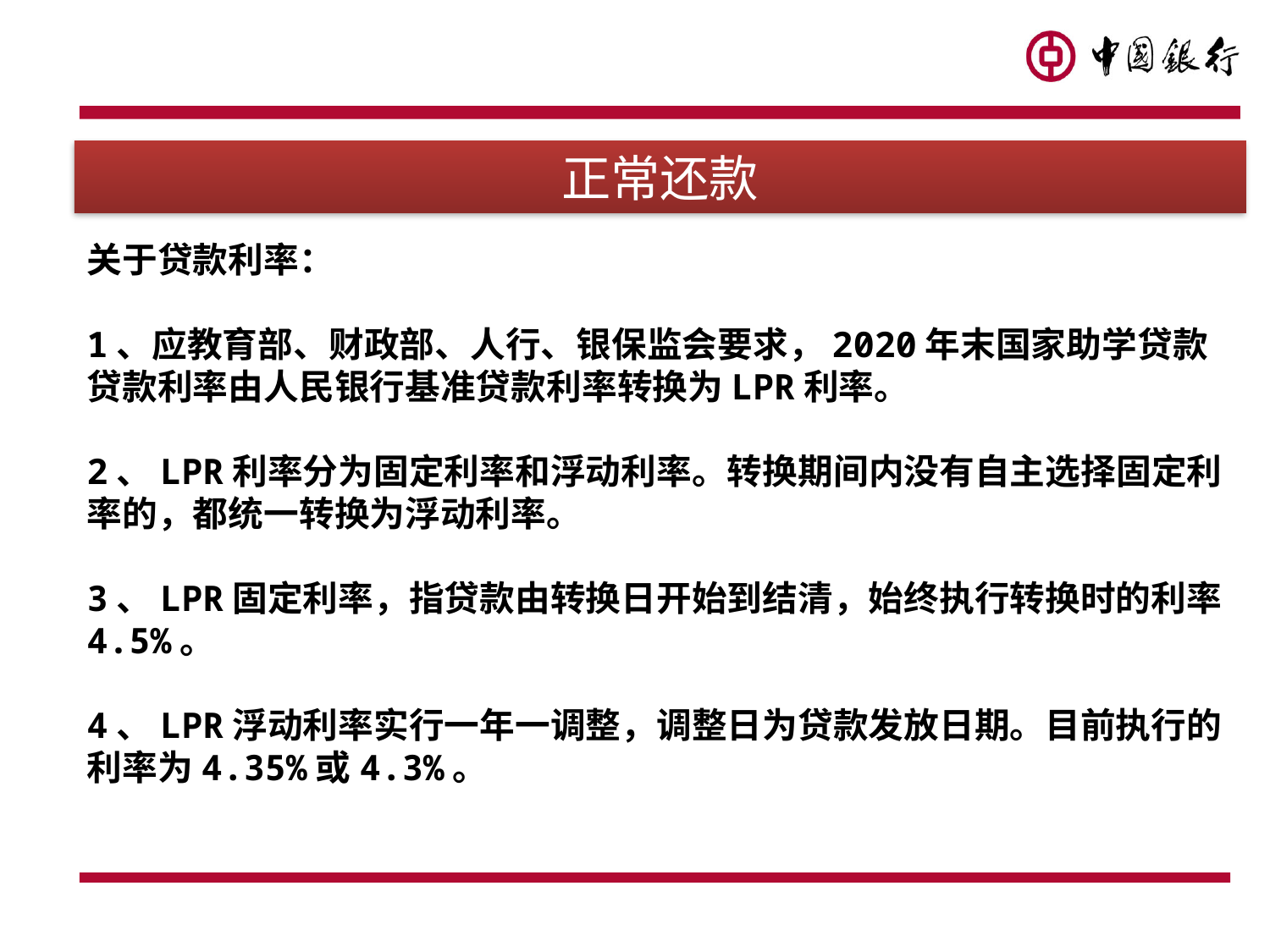

正常还款
# 关于贷款利率： 1、应教育部、财政部、人行、银保监会要求，2020年末国家助学贷款贷款利率由人民银行基准贷款利率转换为LPR利率。 2、LPR利率分为固定利率和浮动利率。转换期间内没有自主选择固定利率的，都统一转换为浮动利率。 3、LPR固定利率，指贷款由转换日开始到结清，始终执行转换时的利率4.5%。 4、LPR浮动利率实行一年一调整，调整日为贷款发放日期。目前执行的利率为4.35%或4.3%。